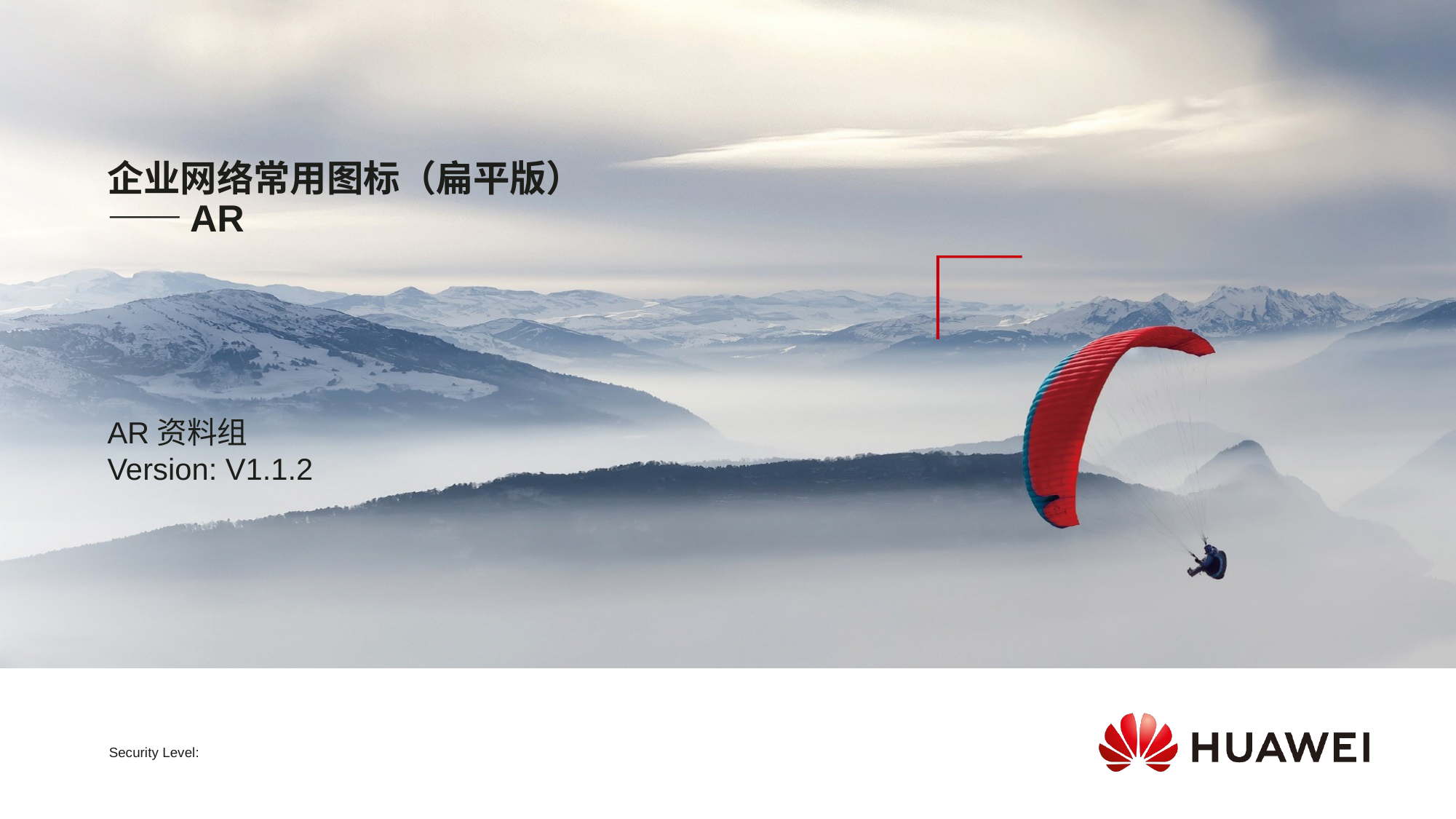

# 企业网络常用图标（扁平版） ——AR
AR资料组
Version: V1.1.2
Security Level: